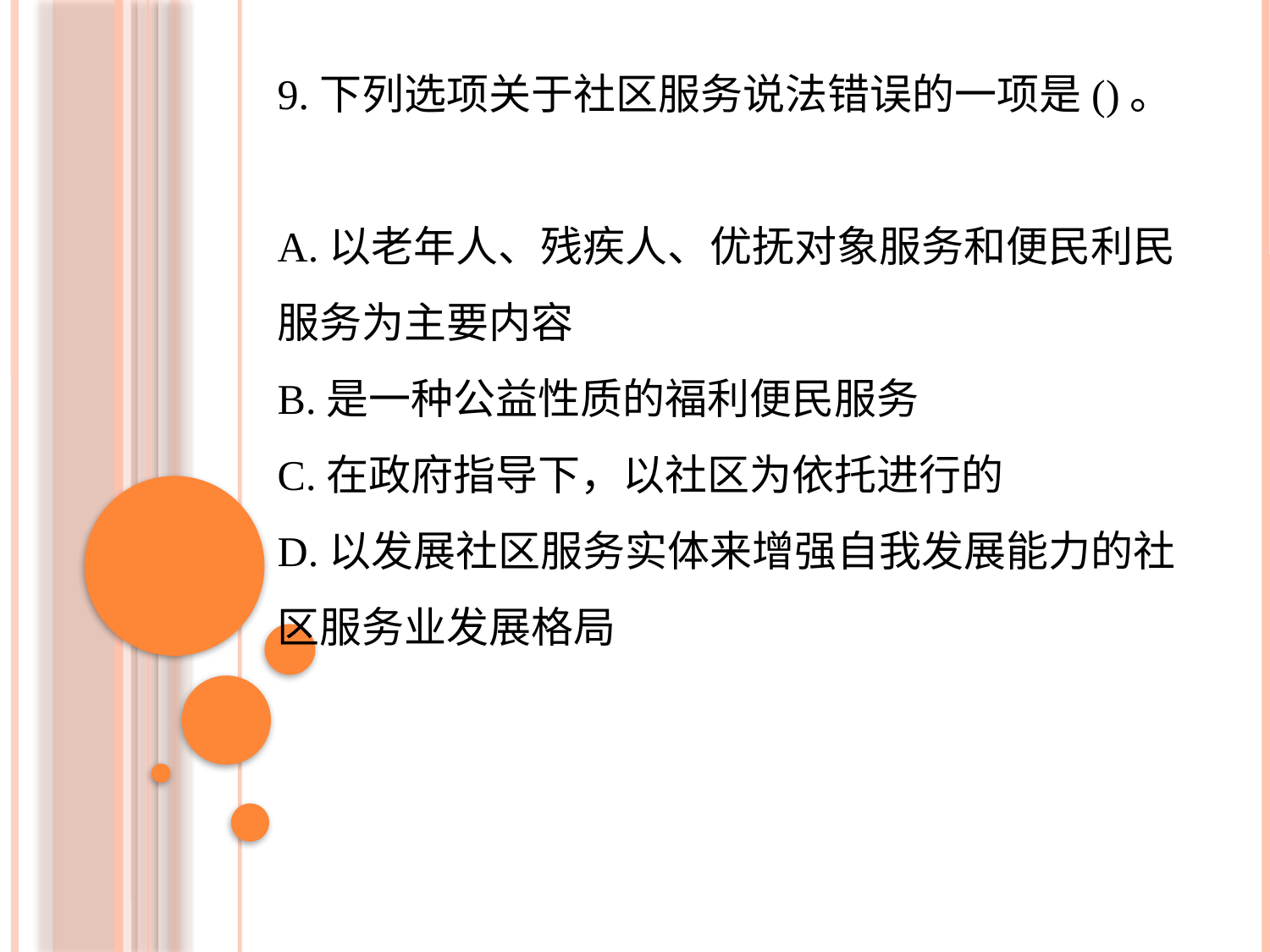

9.下列选项关于社区服务说法错误的一项是()。

A.以老年人、残疾人、优抚对象服务和便民利民服务为主要内容
B.是一种公益性质的福利便民服务
C.在政府指导下，以社区为依托进行的
D.以发展社区服务实体来增强自我发展能力的社区服务业发展格局